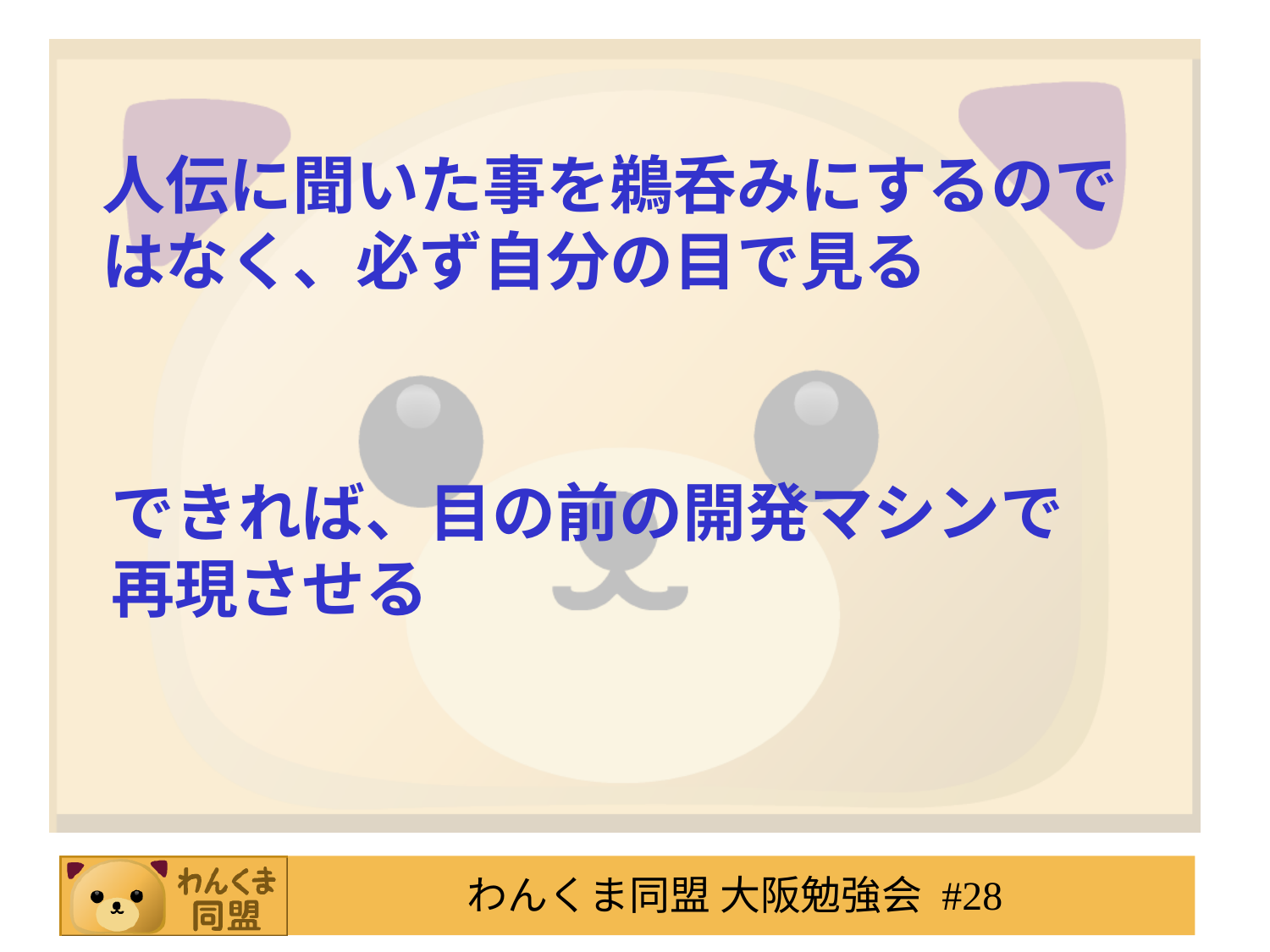

人伝に聞いた事を鵜呑みにするのではなく、必ず自分の目で見る
できれば、目の前の開発マシンで
再現させる